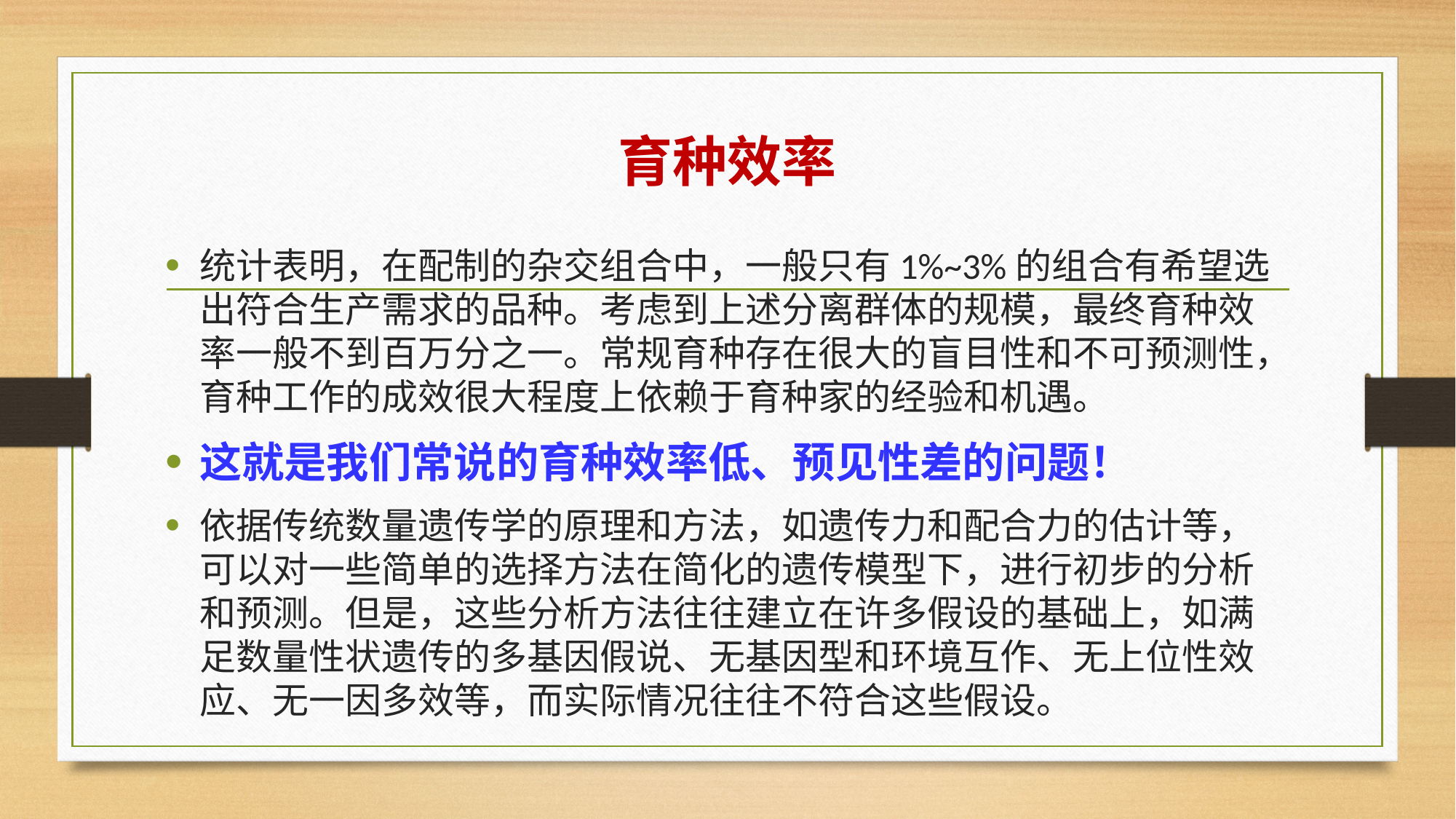

# 育种效率
统计表明，在配制的杂交组合中，一般只有1%~3%的组合有希望选出符合生产需求的品种。考虑到上述分离群体的规模，最终育种效率一般不到百万分之一。常规育种存在很大的盲目性和不可预测性，育种工作的成效很大程度上依赖于育种家的经验和机遇。
这就是我们常说的育种效率低、预见性差的问题！
依据传统数量遗传学的原理和方法，如遗传力和配合力的估计等，可以对一些简单的选择方法在简化的遗传模型下，进行初步的分析和预测。但是，这些分析方法往往建立在许多假设的基础上，如满足数量性状遗传的多基因假说、无基因型和环境互作、无上位性效应、无一因多效等，而实际情况往往不符合这些假设。